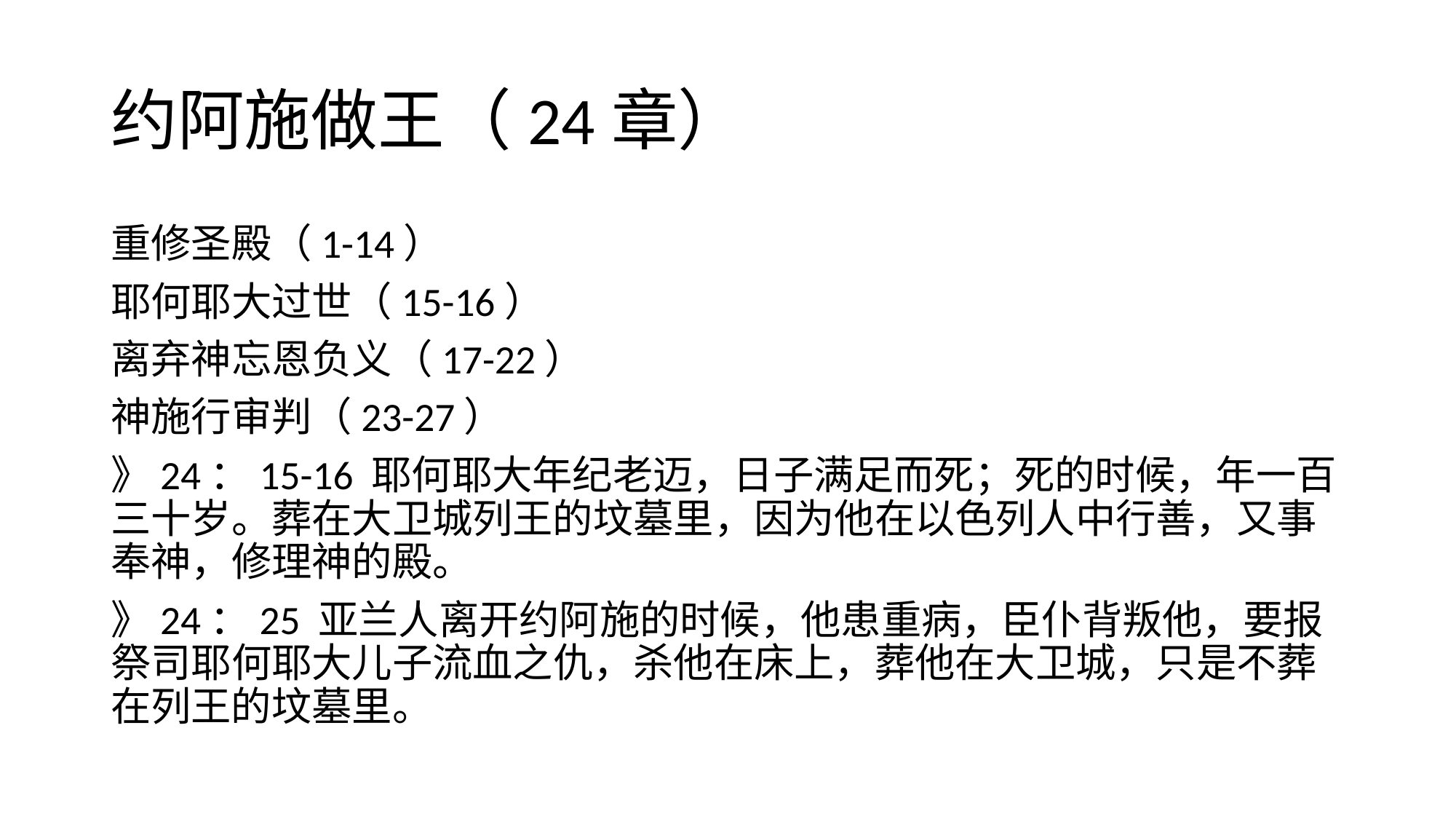

# 约阿施做王（24章）
重修圣殿（1-14）
耶何耶大过世（15-16）
离弃神忘恩负义（17-22）
神施行审判（23-27）
》24：15-16 耶何耶大年纪老迈，日子满足而死；死的时候，年一百三十岁。葬在大卫城列王的坟墓里，因为他在以色列人中行善，又事奉神，修理神的殿。
》24：25 亚兰人离开约阿施的时候，他患重病，臣仆背叛他，要报祭司耶何耶大儿子流血之仇，杀他在床上，葬他在大卫城，只是不葬在列王的坟墓里。